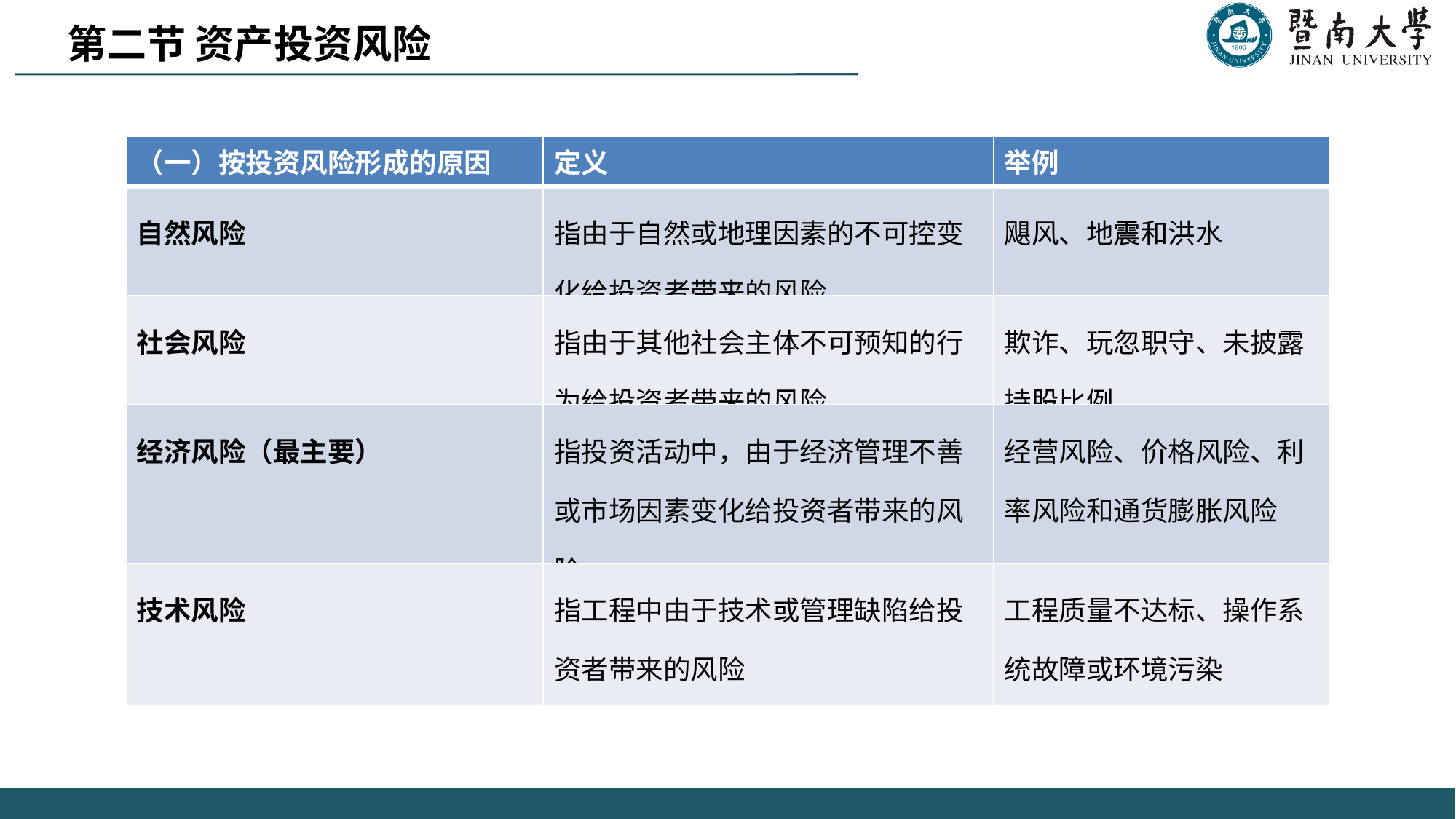

第二节 资产投资风险
| （一）按投资风险形成的原因 | 定义 | 举例 |
| --- | --- | --- |
| 自然风险 | 指由于自然或地理因素的不可控变化给投资者带来的风险 | 飓风、地震和洪水 |
| 社会风险 | 指由于其他社会主体不可预知的行为给投资者带来的风险 | 欺诈、玩忽职守、未披露持股比例 |
| 经济风险（最主要） | 指投资活动中，由于经济管理不善或市场因素变化给投资者带来的风险 | 经营风险、价格风险、利率风险和通货膨胀风险 |
| 技术风险 | 指工程中由于技术或管理缺陷给投资者带来的风险 | 工程质量不达标、操作系统故障或环境污染 |